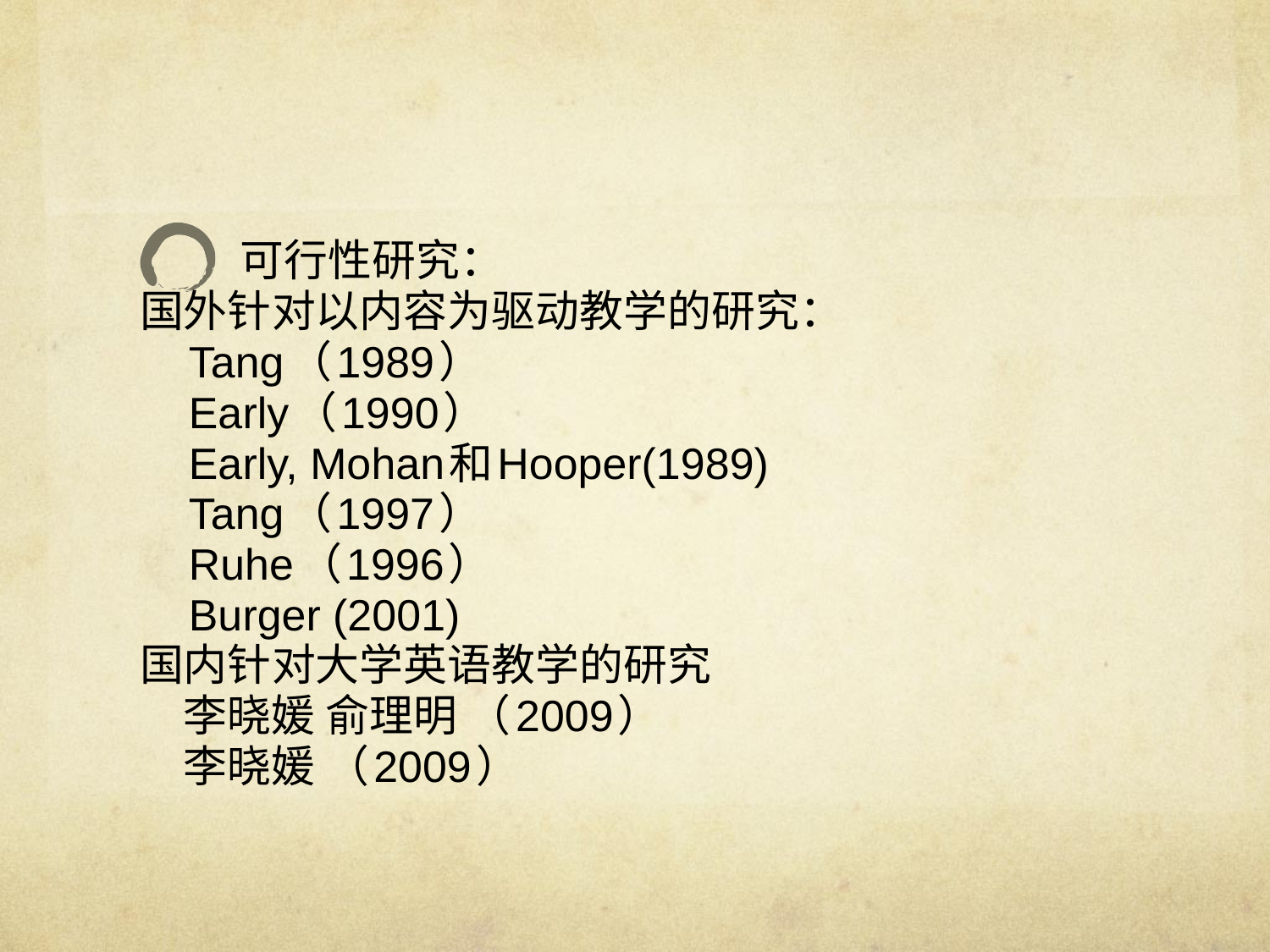

#
可行性研究：
国外针对以内容为驱动教学的研究：
    Tang（1989）
    Early（1990）
    Early, Mohan和Hooper(1989)
    Tang（1997）
    Ruhe（1996）
    Burger (2001)
国内针对大学英语教学的研究
    李晓媛 俞理明 （2009）
    李晓媛 （2009）